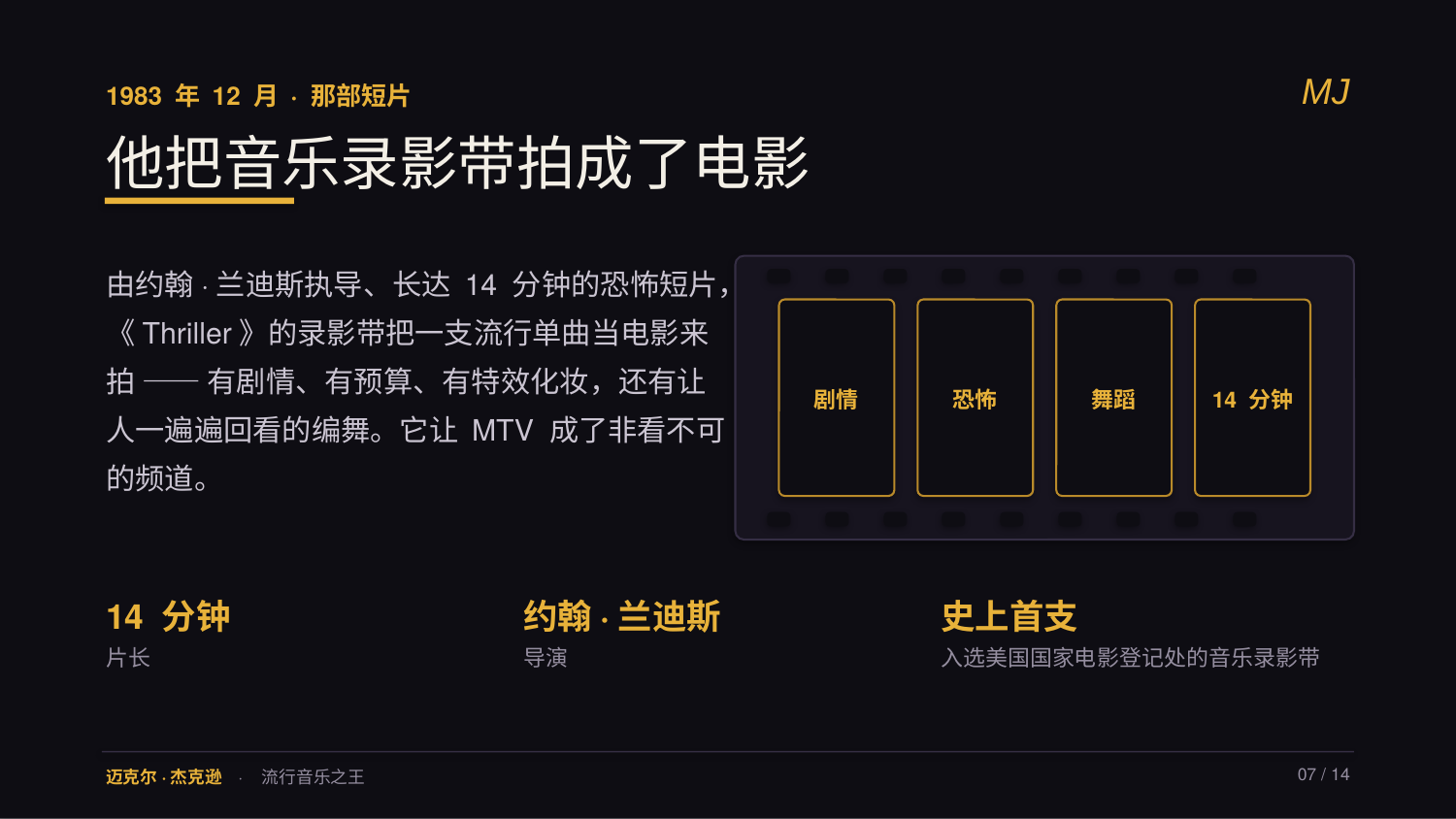

MJ
1983 年 12 月 · 那部短片
他把音乐录影带拍成了电影

由约翰·兰迪斯执导、长达 14 分钟的恐怖短片，《Thriller》的录影带把一支流行单曲当电影来拍 —— 有剧情、有预算、有特效化妆，还有让人一遍遍回看的编舞。它让 MTV 成了非看不可的频道。

剧情

恐怖

舞蹈

14 分钟

14 分钟
约翰·兰迪斯
史上首支
片长
导演
入选美国国家电影登记处的音乐录影带

迈克尔·杰克逊   ·   流行音乐之王
07 / 14